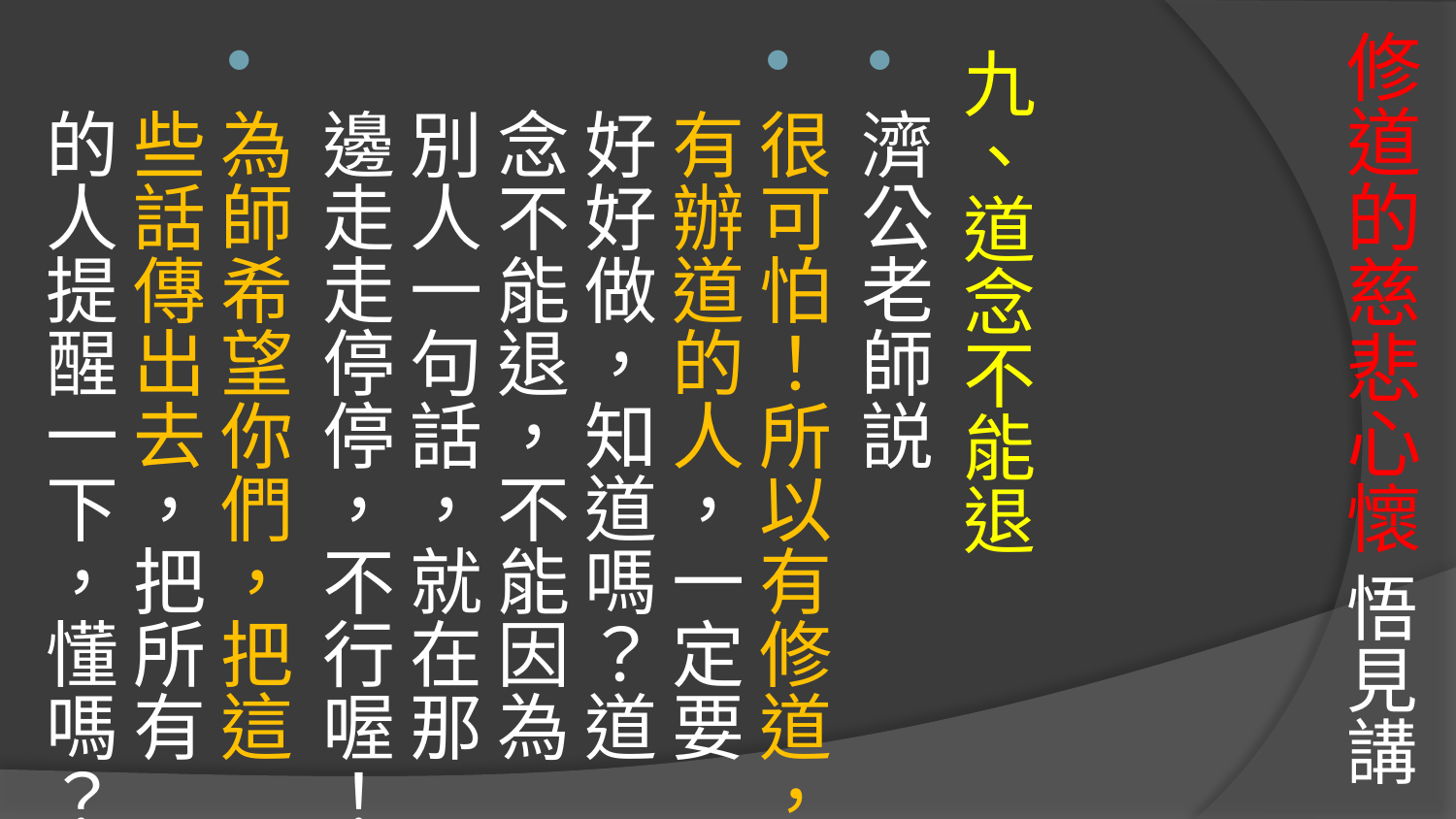

# 修道的慈悲心懷 悟見講
九、道念不能退
濟公老師説
很可怕！所以有修道，有辦道的人，一定要好好做，知道嗎？道念不能退，不能因為別人一句話，就在那邊走走停停，不行喔！
為師希望你們，把這些話傳出去，把所有的人提醒一下，懂嗎？